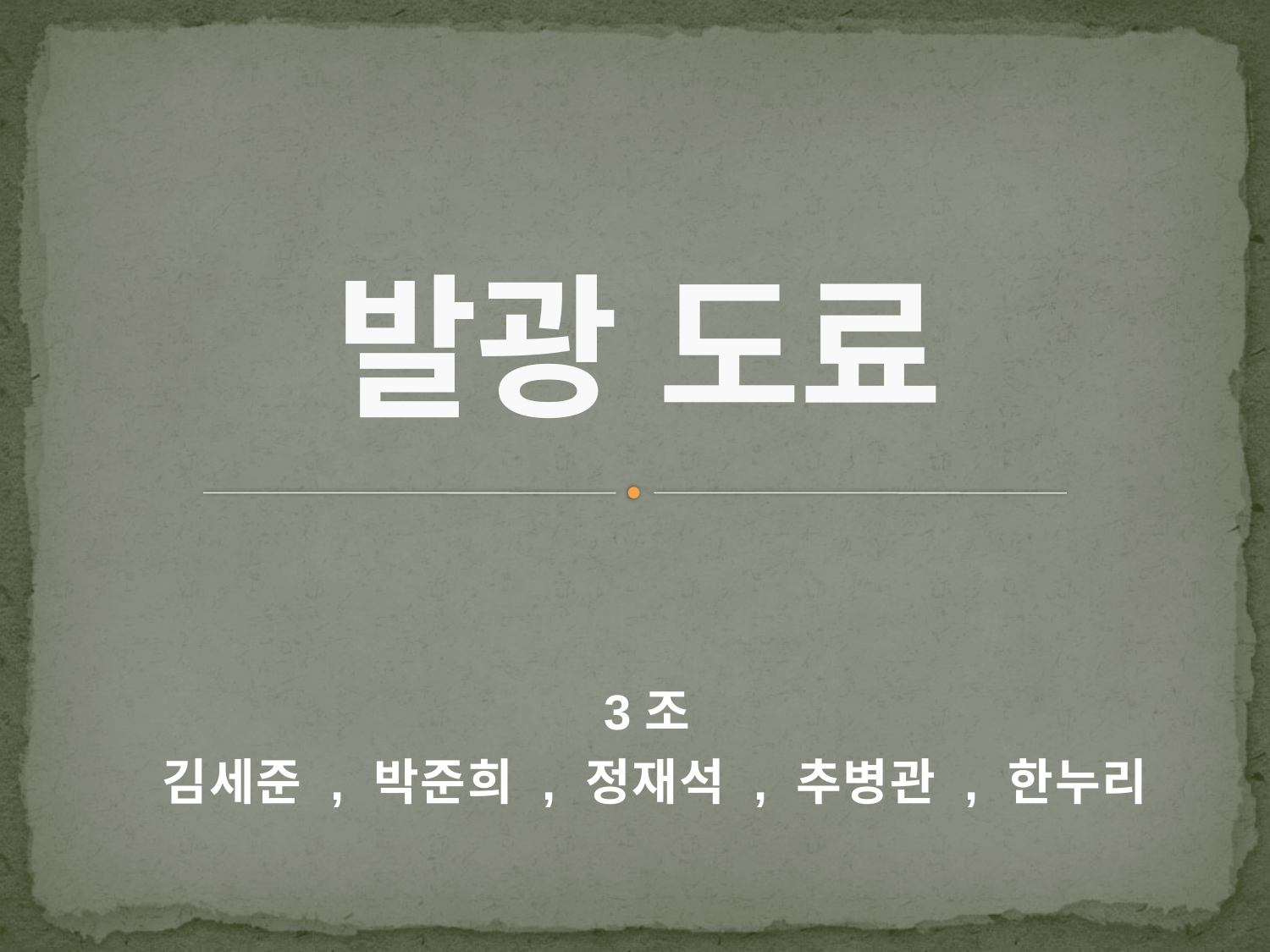

# 발광 도료
3조
김세준 , 박준희 , 정재석 , 추병관 , 한누리